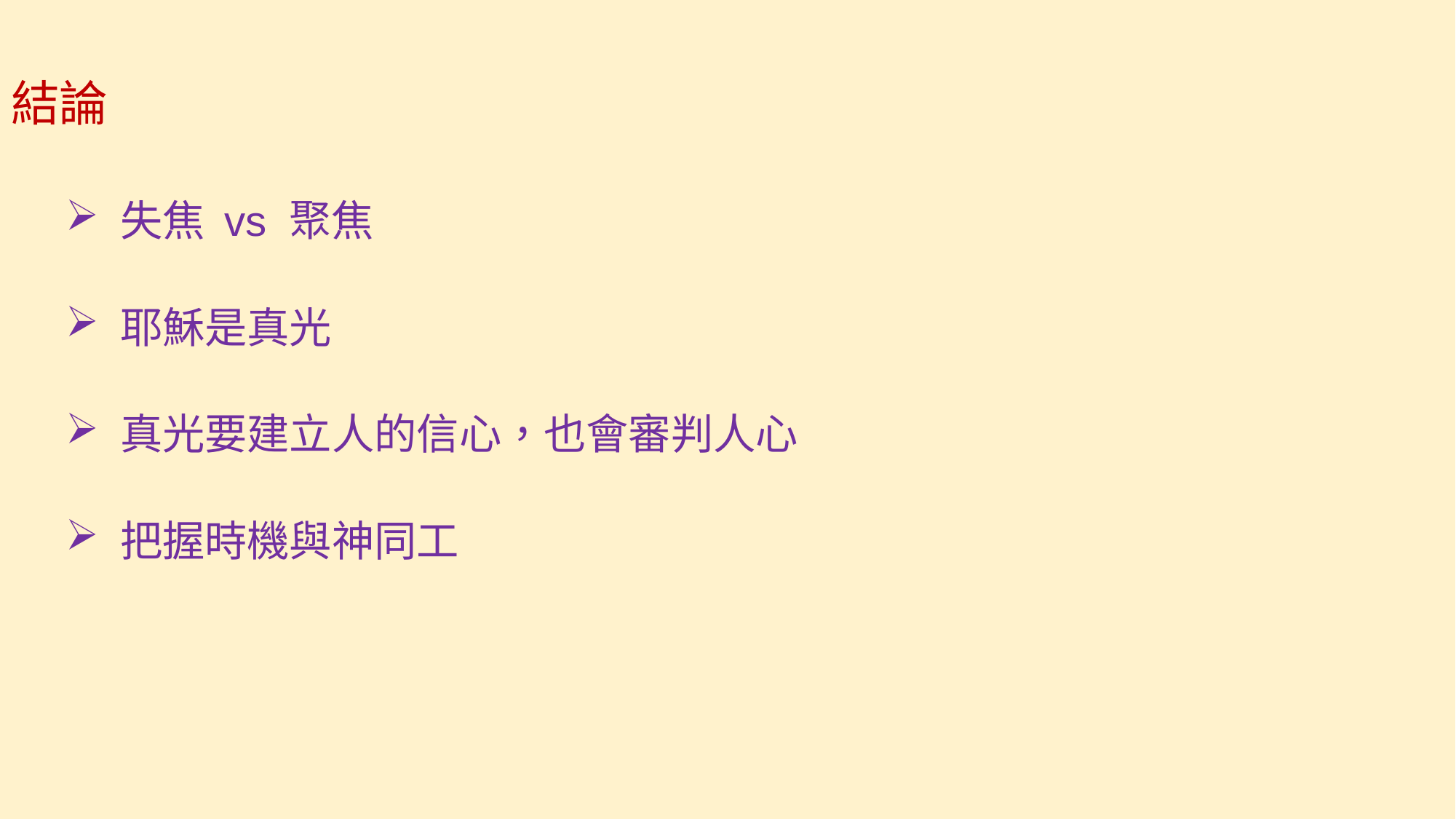

結論

失焦 vs 聚焦

耶穌是真光

真光要建立人的信心，也會審判人心

把握時機與神同工